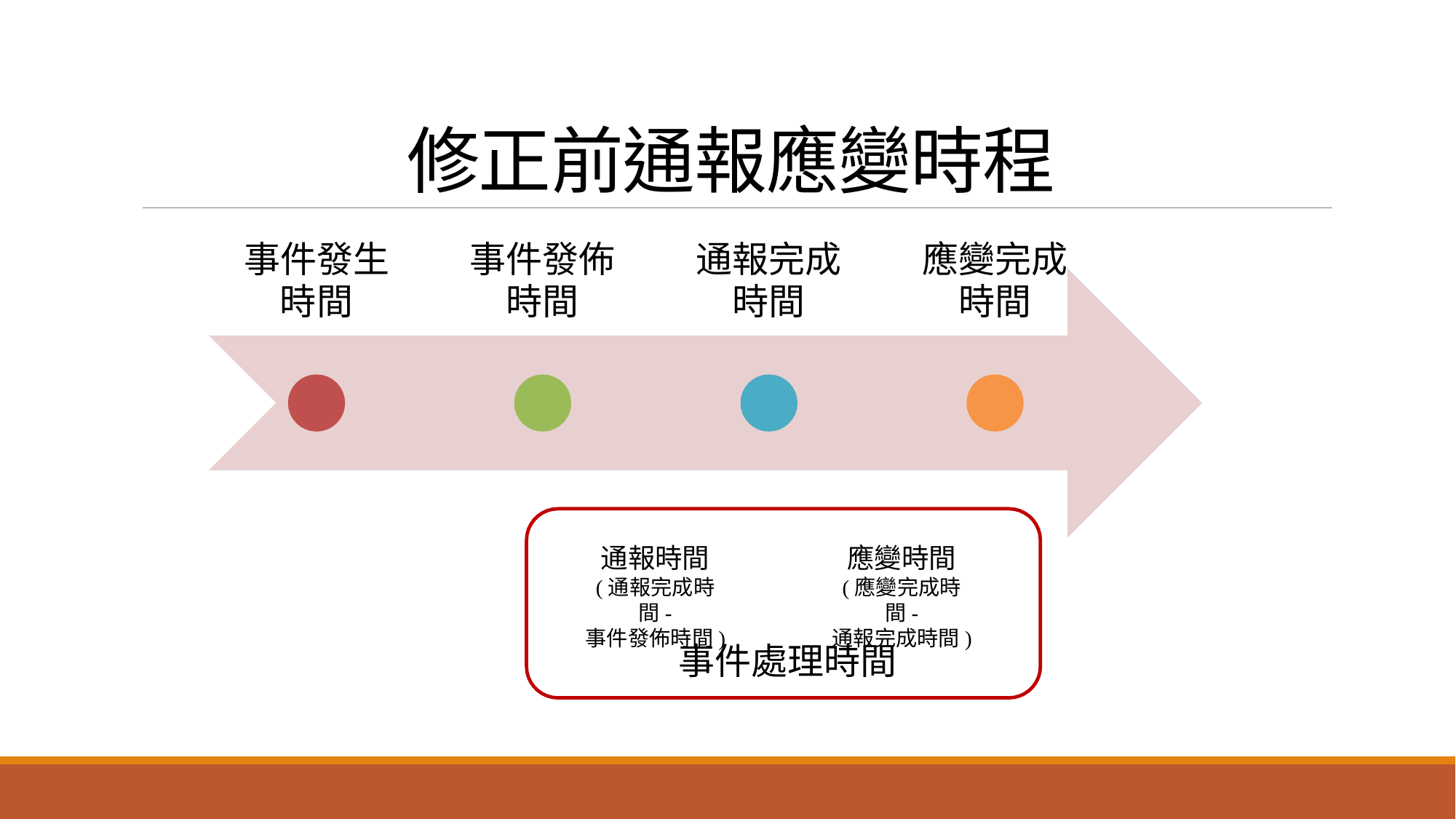

# 修正前通報應變時程

事件發生 時間
事件發佈 時間
通報完成 時間
應變完成 時間

通報時間
(通報完成時間-
事件發佈時間)
應變時間
(應變完成時間-
通報完成時間)
事件處理時間